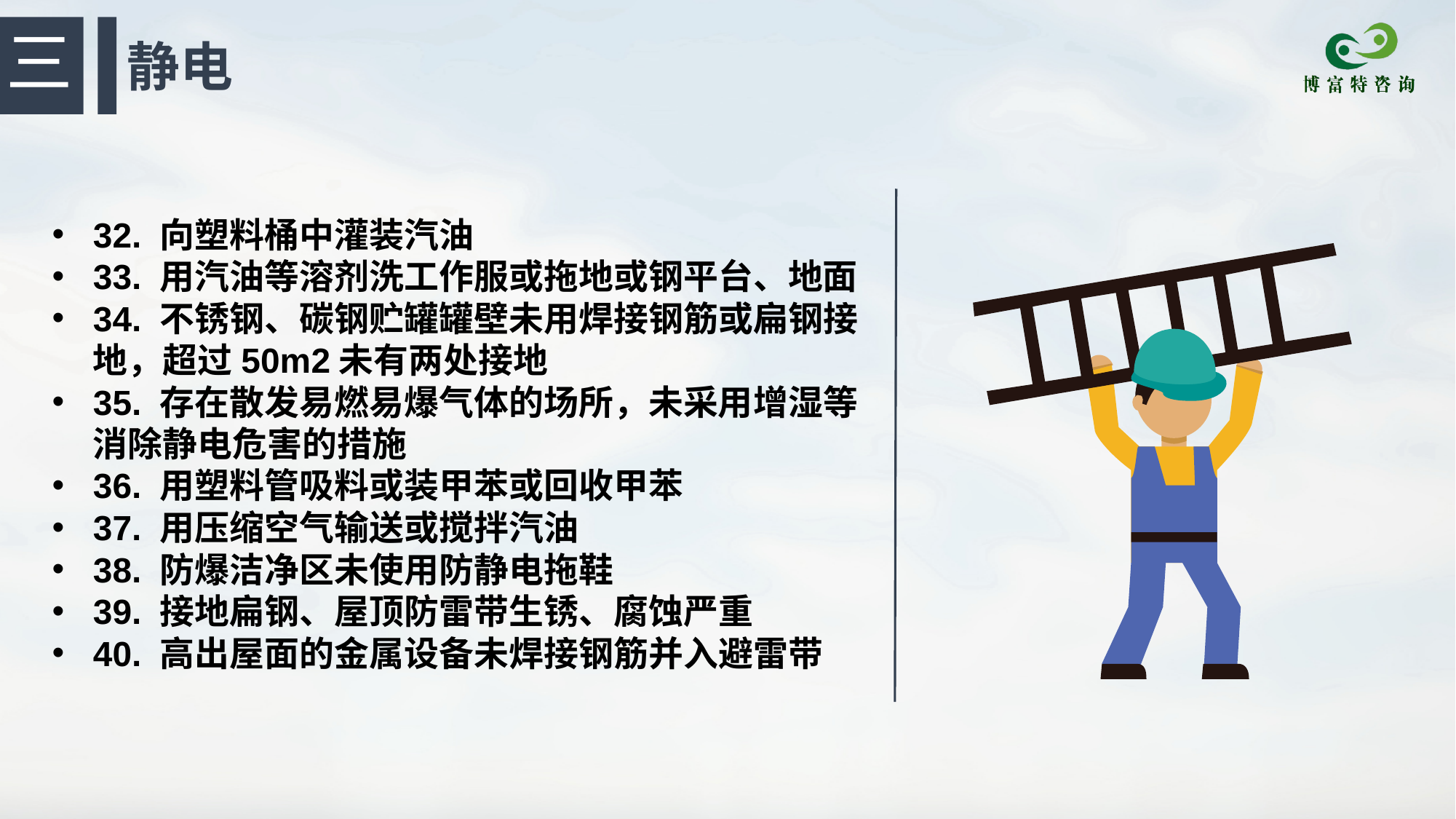

三

静电
32. 向塑料桶中灌装汽油
33. 用汽油等溶剂洗工作服或拖地或钢平台、地面
34. 不锈钢、碳钢贮罐罐壁未用焊接钢筋或扁钢接地，超过50m2未有两处接地
35. 存在散发易燃易爆气体的场所，未采用增湿等消除静电危害的措施
36. 用塑料管吸料或装甲苯或回收甲苯
37. 用压缩空气输送或搅拌汽油
38. 防爆洁净区未使用防静电拖鞋
39. 接地扁钢、屋顶防雷带生锈、腐蚀严重
40. 高出屋面的金属设备未焊接钢筋并入避雷带